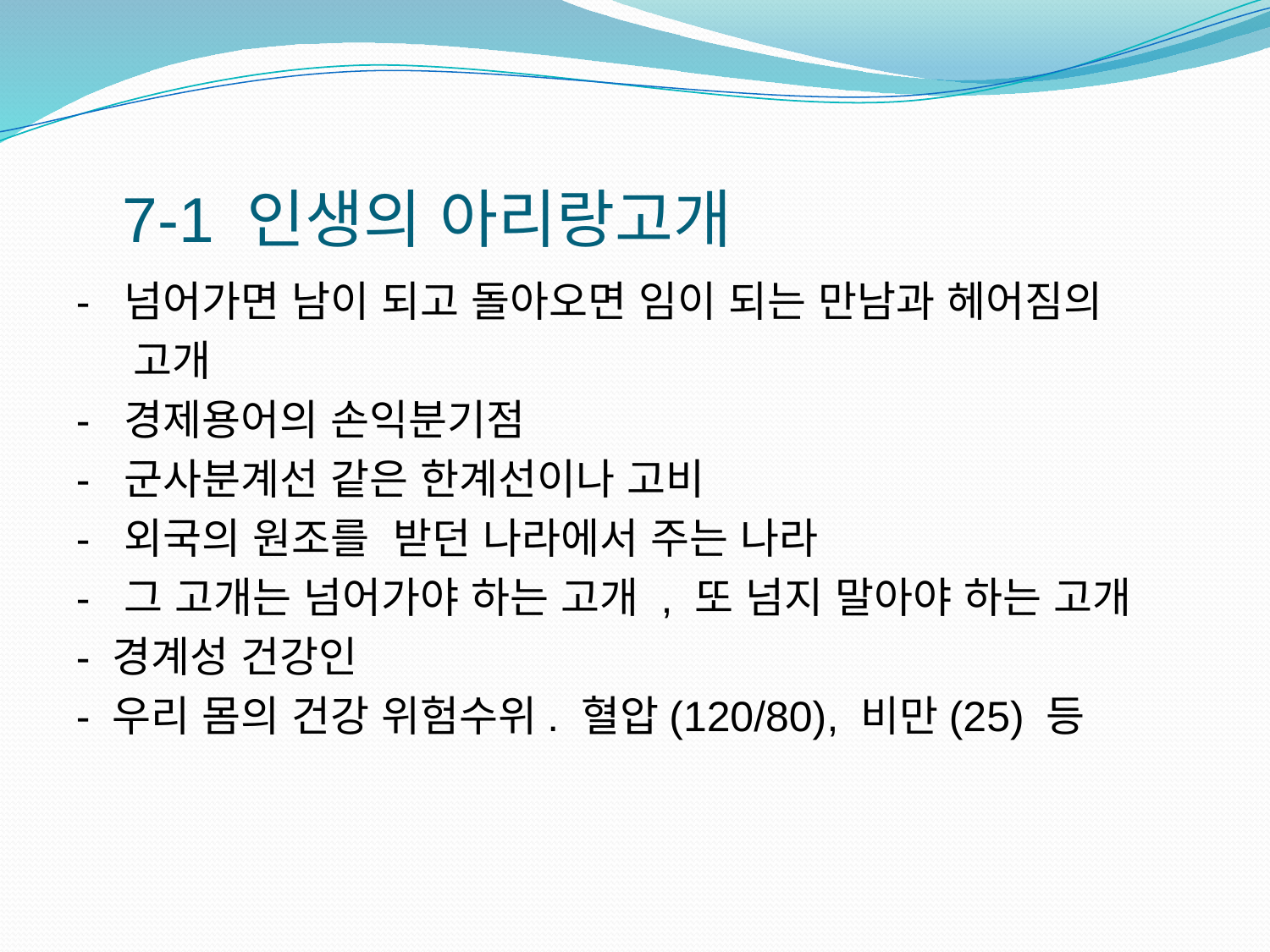

# 7-1 인생의 아리랑고개
-  넘어가면 남이 되고 돌아오면 임이 되는 만남과 헤어짐의
    고개
-  경제용어의 손익분기점
-  군사분계선 같은 한계선이나 고비
-  외국의 원조를  받던 나라에서 주는 나라
-  그 고개는 넘어가야 하는 고개 , 또 넘지 말아야 하는 고개
- 경계성 건강인
- 우리 몸의 건강 위험수위. 혈압(120/80), 비만(25) 등